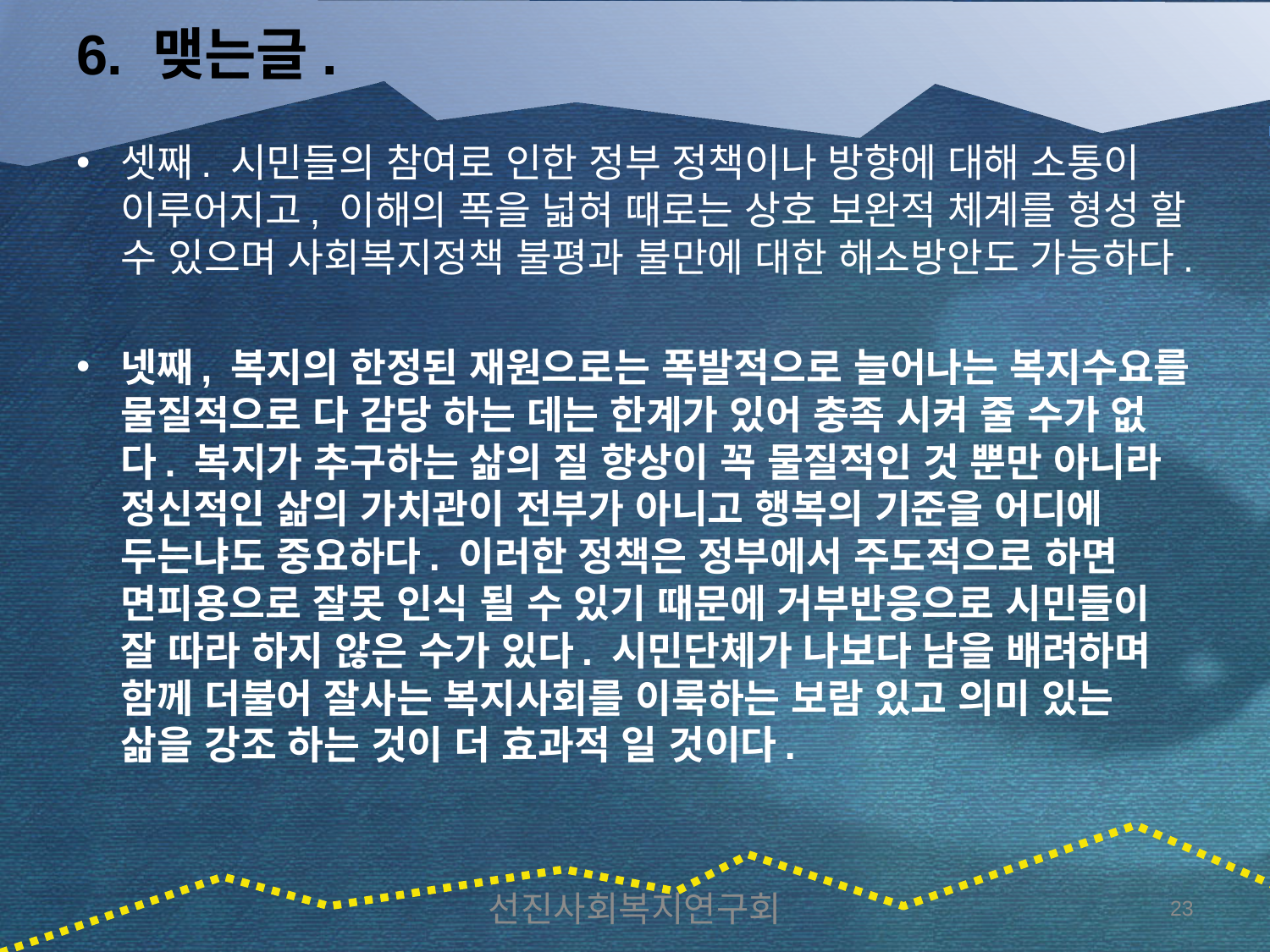

# 6. 맺는글.
셋째. 시민들의 참여로 인한 정부 정책이나 방향에 대해 소통이 이루어지고, 이해의 폭을 넓혀 때로는 상호 보완적 체계를 형성 할 수 있으며 사회복지정책 불평과 불만에 대한 해소방안도 가능하다.

넷째, 복지의 한정된 재원으로는 폭발적으로 늘어나는 복지수요를 물질적으로 다 감당 하는 데는 한계가 있어 충족 시켜 줄 수가 없다. 복지가 추구하는 삶의 질 향상이 꼭 물질적인 것 뿐만 아니라 정신적인 삶의 가치관이 전부가 아니고 행복의 기준을 어디에 두는냐도 중요하다. 이러한 정책은 정부에서 주도적으로 하면 면피용으로 잘못 인식 될 수 있기 때문에 거부반응으로 시민들이 잘 따라 하지 않은 수가 있다. 시민단체가 나보다 남을 배려하며 함께 더불어 잘사는 복지사회를 이룩하는 보람 있고 의미 있는 삶을 강조 하는 것이 더 효과적 일 것이다.

선진사회복지연구회
23